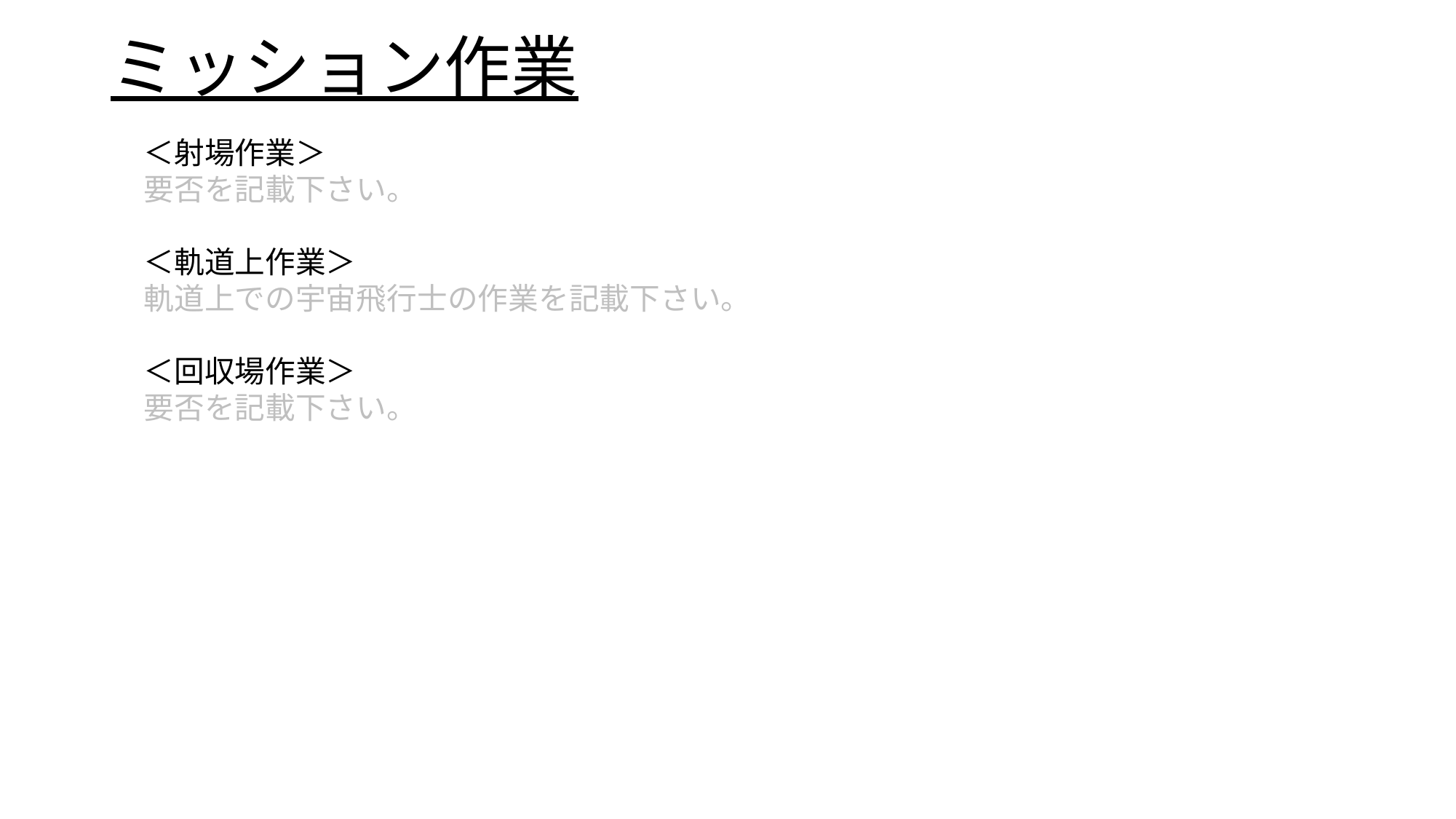

# ミッション作業
＜射場作業＞
要否を記載下さい。

＜軌道上作業＞
軌道上での宇宙飛行士の作業を記載下さい。

＜回収場作業＞
要否を記載下さい。